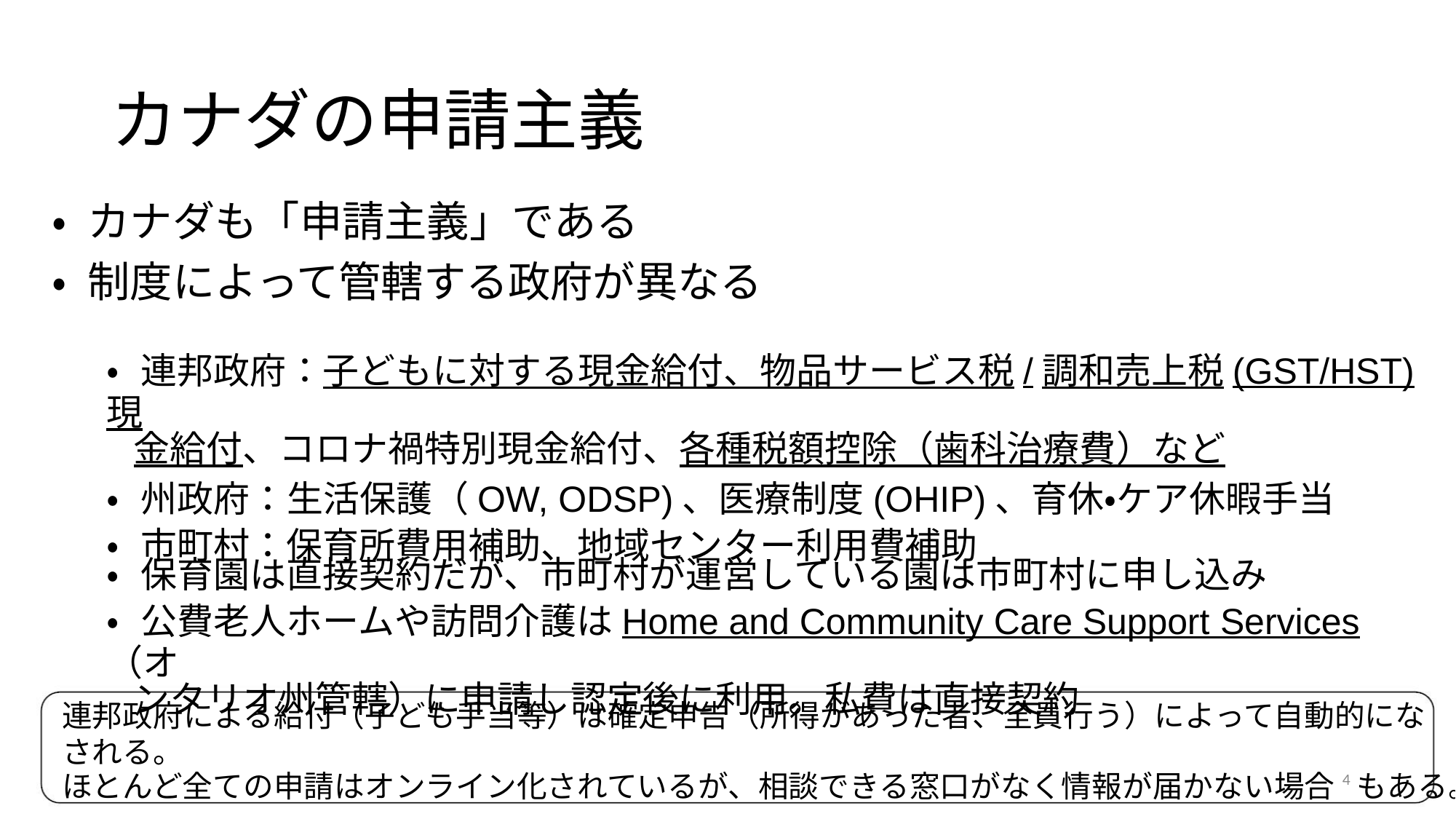

カナダの申請主義
• カナダも「申請主義」である
• 制度によって管轄する政府が異なる
• 連邦政府：子どもに対する現金給付、物品サービス税/調和売上税(GST/HST)現
金給付、コロナ禍特別現金給付、各種税額控除（歯科治療費）など
• 州政府：生活保護（OW, ODSP)、医療制度(OHIP)、育休・ケア休暇手当
• 市町村：保育所費用補助、地域センター利用費補助
• 保育園は直接契約だが、市町村が運営している園は市町村に申し込み
• 公費老人ホームや訪問介護はHome and Community Care Support Services（オ
ンタリオ州管轄）に申請し認定後に利用。私費は直接契約
連邦政府による給付（子ども手当等）は確定申告（所得があった者、全員行う）によって自動的にな
される。
ほとんど全ての申請はオンライン化されているが、相談できる窓口がなく情報が届かない場合4もある。